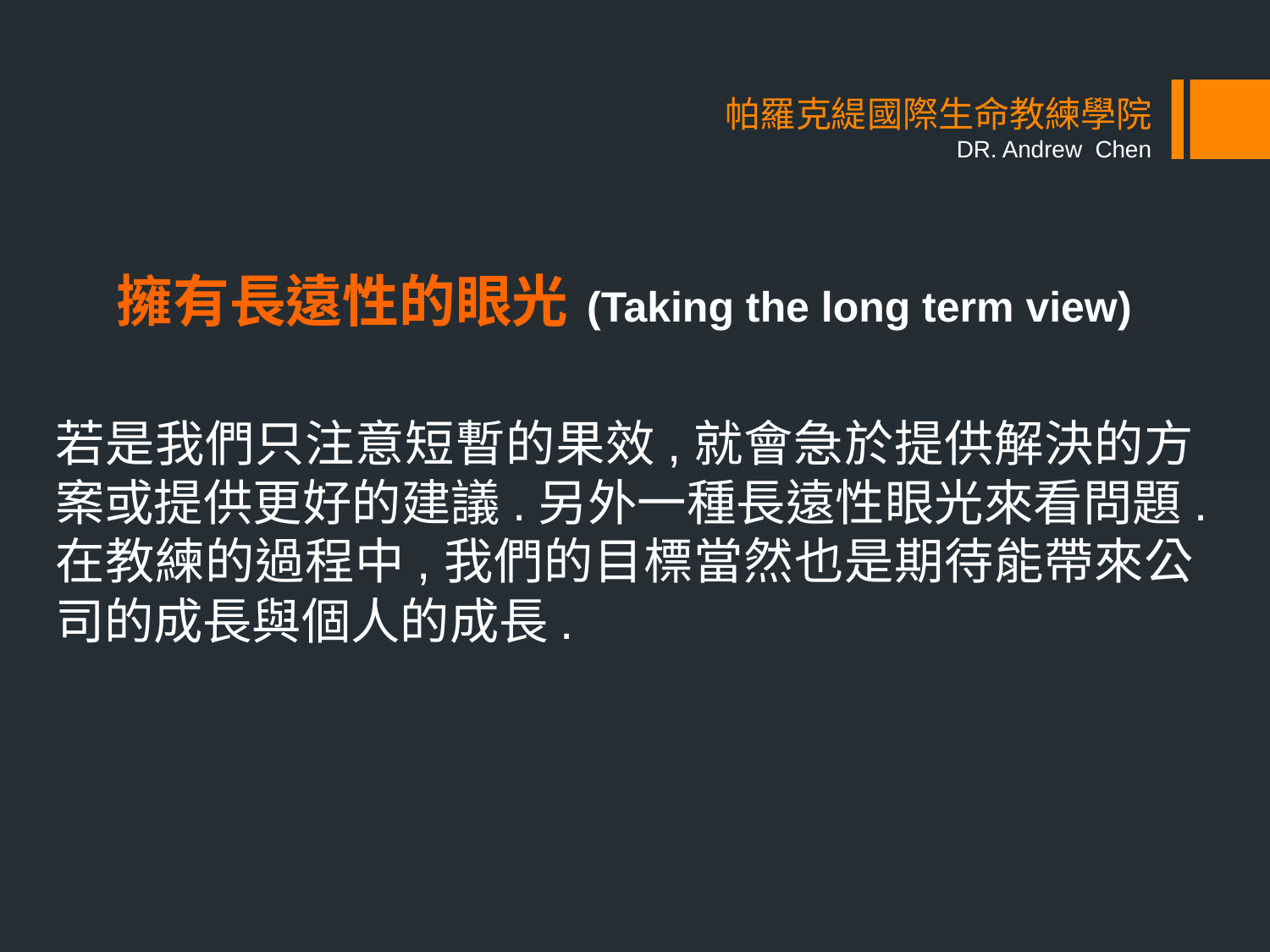

# 帕羅克緹國際生命教練學院 DR. Andrew  Chen

擁有長遠性的眼光 (Taking the long term view)

若是我們只注意短暫的果效,就會急於提供解決的方案或提供更好的建議.另外一種長遠性眼光來看問題.在教練的過程中,我們的目標當然也是期待能帶來公司的成長與個人的成長.